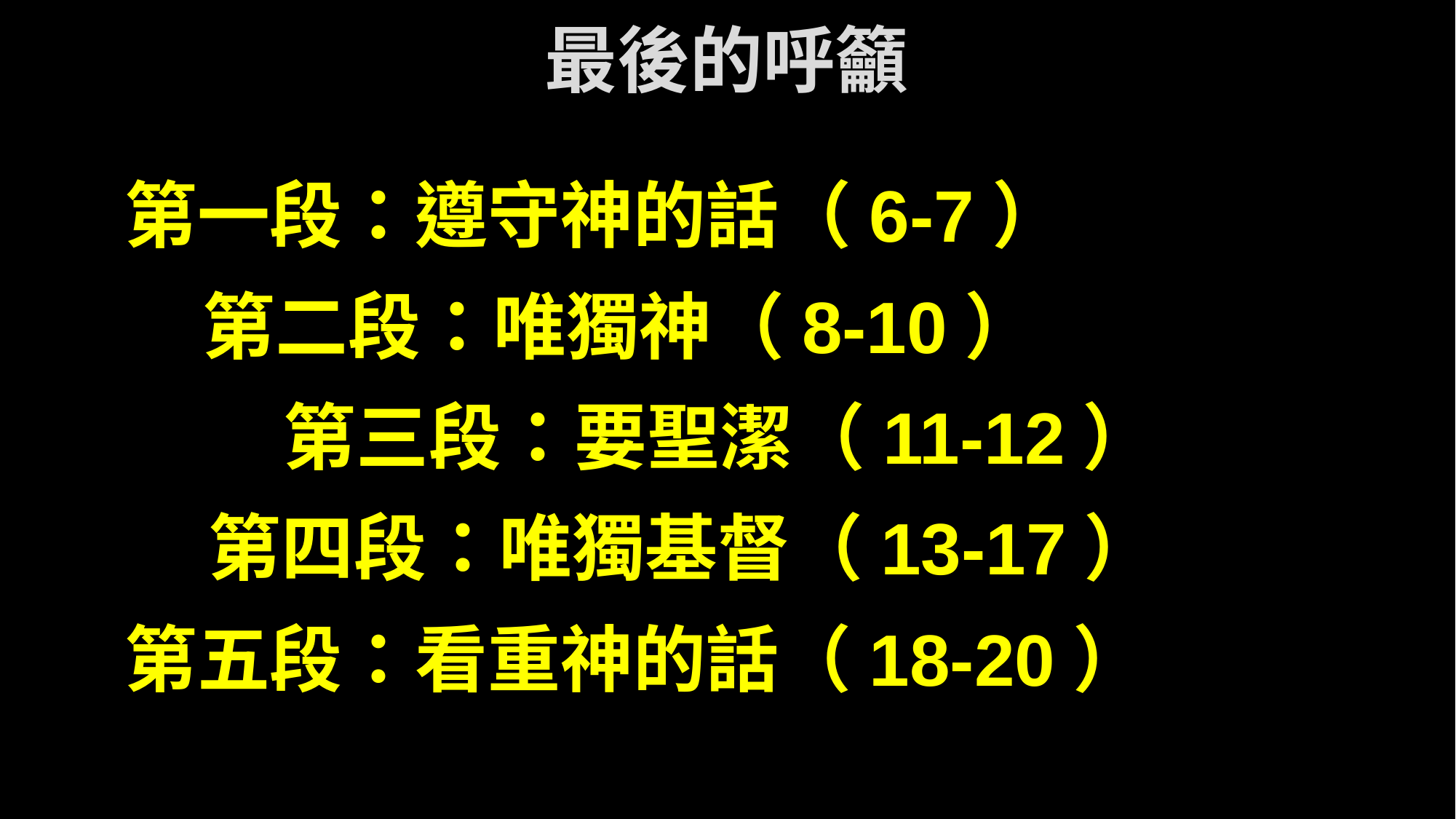

# 最後的呼籲
第一段：遵守神的話（6-7）
第二段：唯獨神（8-10）
第三段：要聖潔（11-12）
第四段：唯獨基督（13-17）
第五段：看重神的話（18-20）